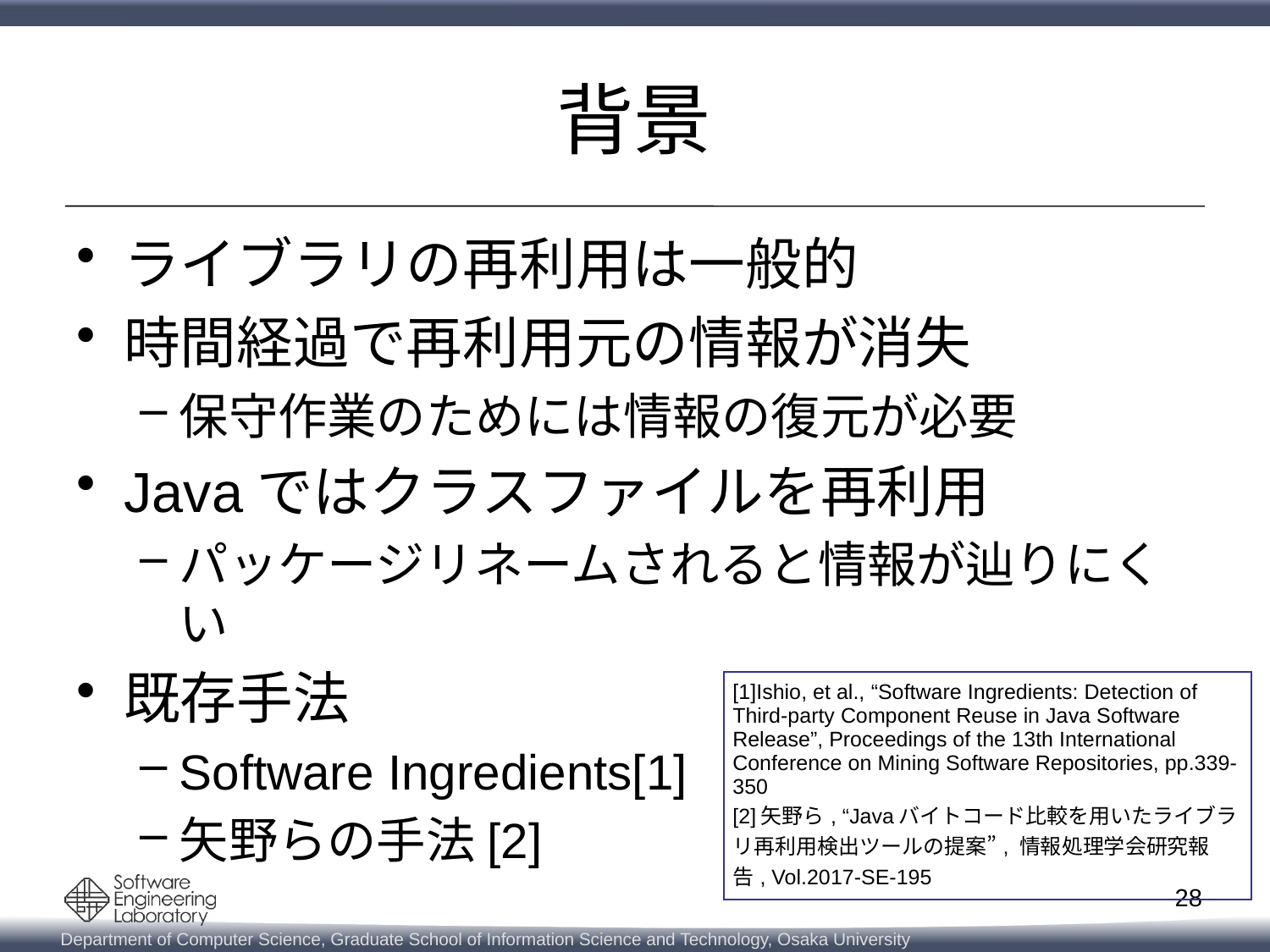

# 背景
ライブラリの再利用は一般的
時間経過で再利用元の情報が消失
保守作業のためには情報の復元が必要
Javaではクラスファイルを再利用
パッケージリネームされると情報が辿りにくい
既存手法
Software Ingredients[1]
矢野らの手法[2]
| [1]Ishio, et al., “Software Ingredients: Detection of Third-party Component Reuse in Java Software Release”, Proceedings of the 13th International Conference on Mining Software Repositories, pp.339-350 [2]矢野ら, “Javaバイトコード比較を用いたライブラリ再利用検出ツールの提案”, 情報処理学会研究報告, Vol.2017-SE-195 |
| --- |
28